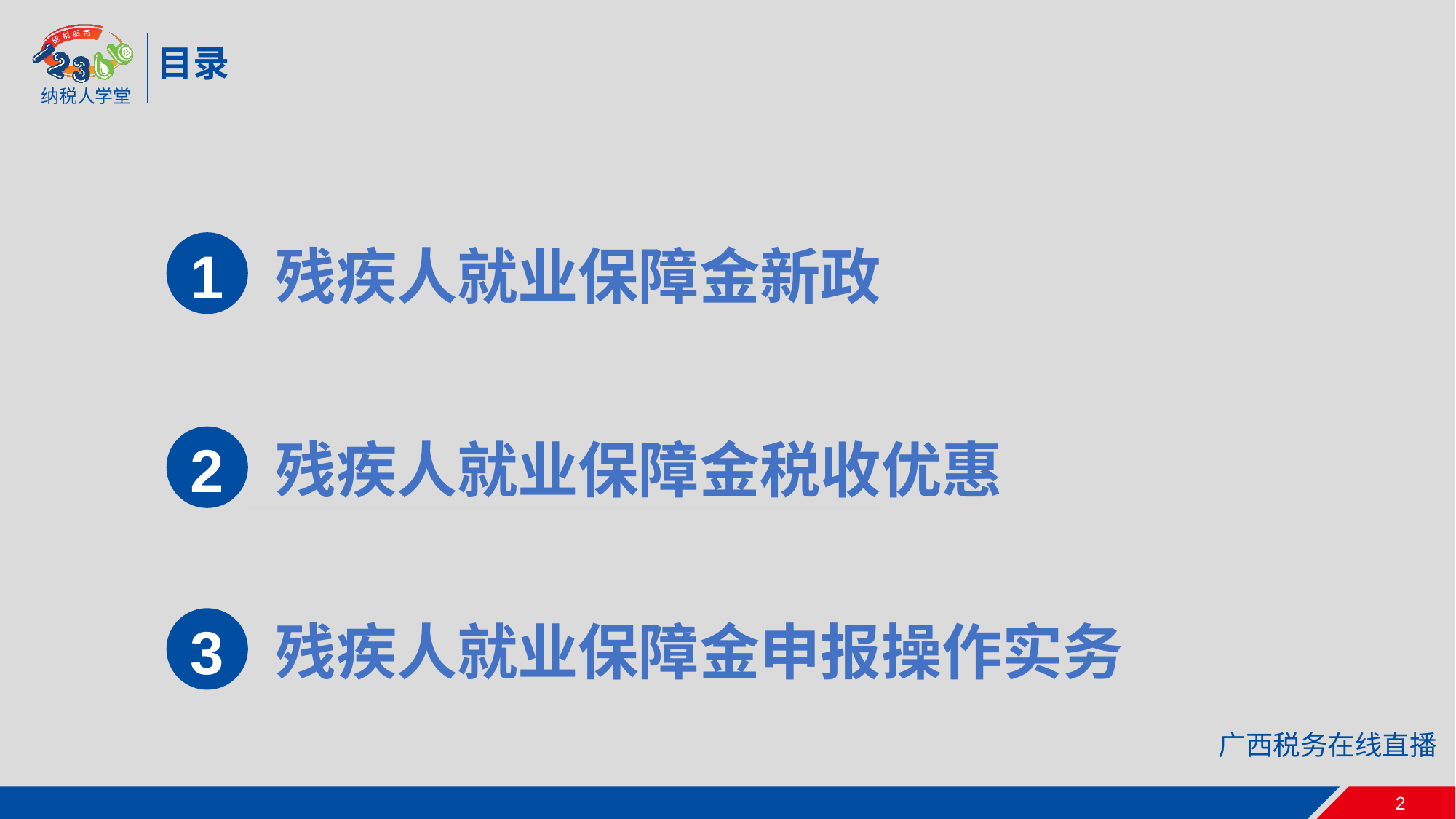

目录

1
残疾人就业保障金新政

2
残疾人就业保障金税收优惠

3
残疾人就业保障金申报操作实务